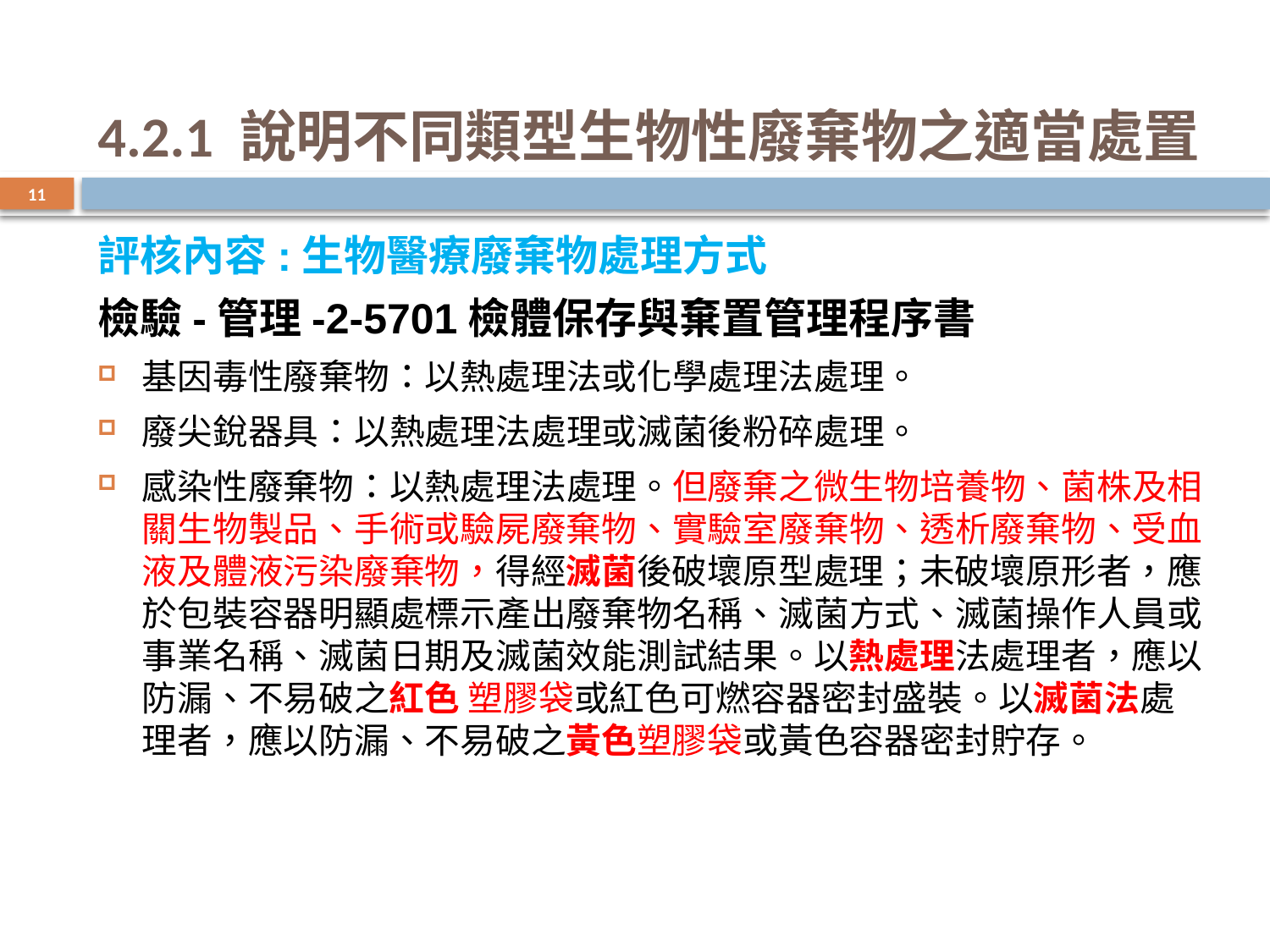

# 4.2.1 說明不同類型生物性廢棄物之適當處置
11
評核內容:生物醫療廢棄物處理方式
檢驗-管理-2-5701檢體保存與棄置管理程序書
基因毒性廢棄物：以熱處理法或化學處理法處理。
廢尖銳器具：以熱處理法處理或滅菌後粉碎處理。
感染性廢棄物：以熱處理法處理。但廢棄之微生物培養物、菌株及相關生物製品、手術或驗屍廢棄物、實驗室廢棄物、透析廢棄物、受血液及體液污染廢棄物，得經滅菌後破壞原型處理；未破壞原形者，應於包裝容器明顯處標示產出廢棄物名稱、滅菌方式、滅菌操作人員或事業名稱、滅菌日期及滅菌效能測試結果。以熱處理法處理者，應以防漏、不易破之紅色 塑膠袋或紅色可燃容器密封盛裝。以滅菌法處理者，應以防漏、不易破之黃色塑膠袋或黃色容器密封貯存。